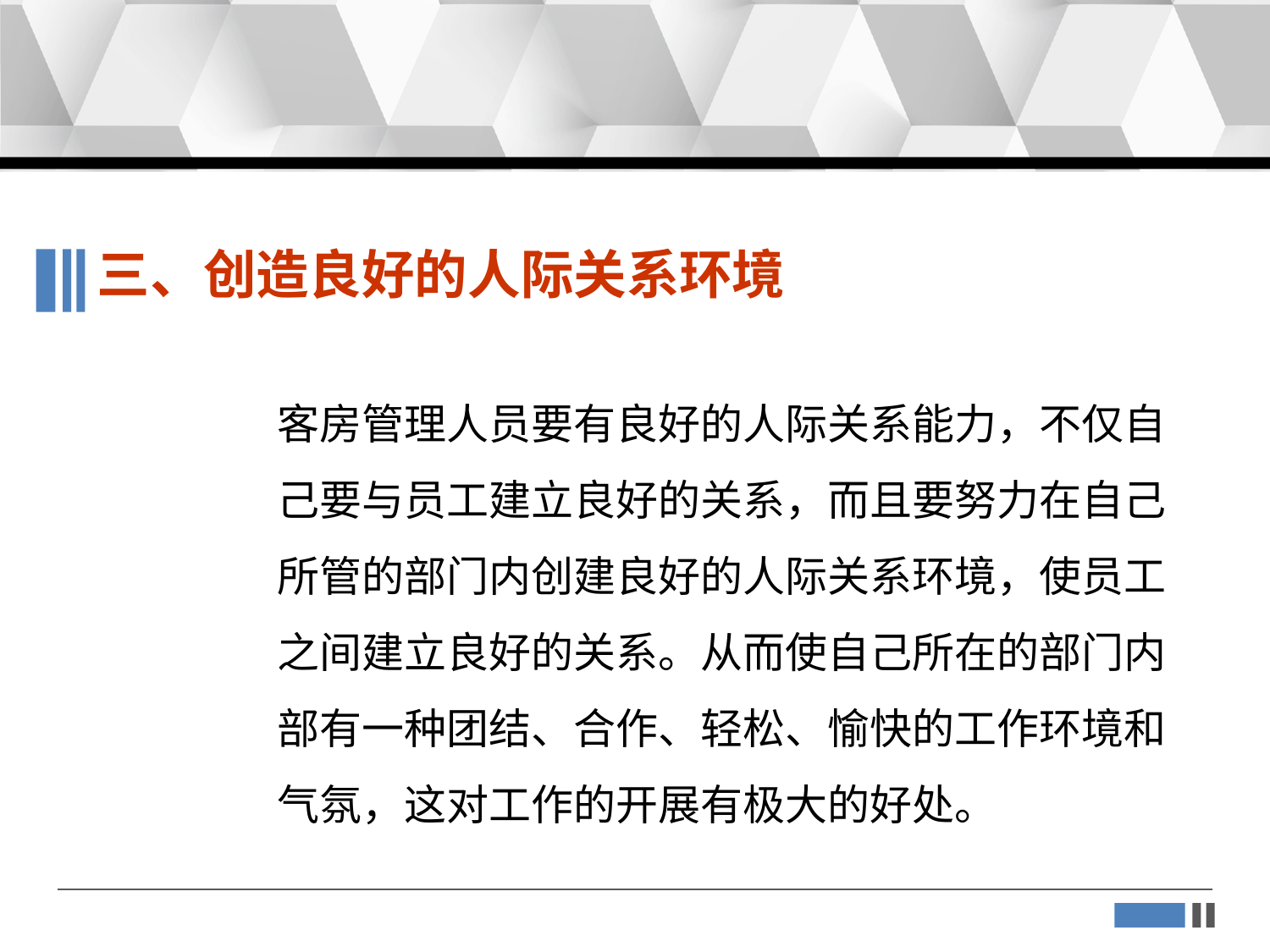

三、创造良好的人际关系环境

客房管理人员要有良好的人际关系能力，不仅自己要与员工建立良好的关系，而且要努力在自己所管的部门内创建良好的人际关系环境，使员工之间建立良好的关系。从而使自己所在的部门内部有一种团结、合作、轻松、愉快的工作环境和气氛，这对工作的开展有极大的好处。